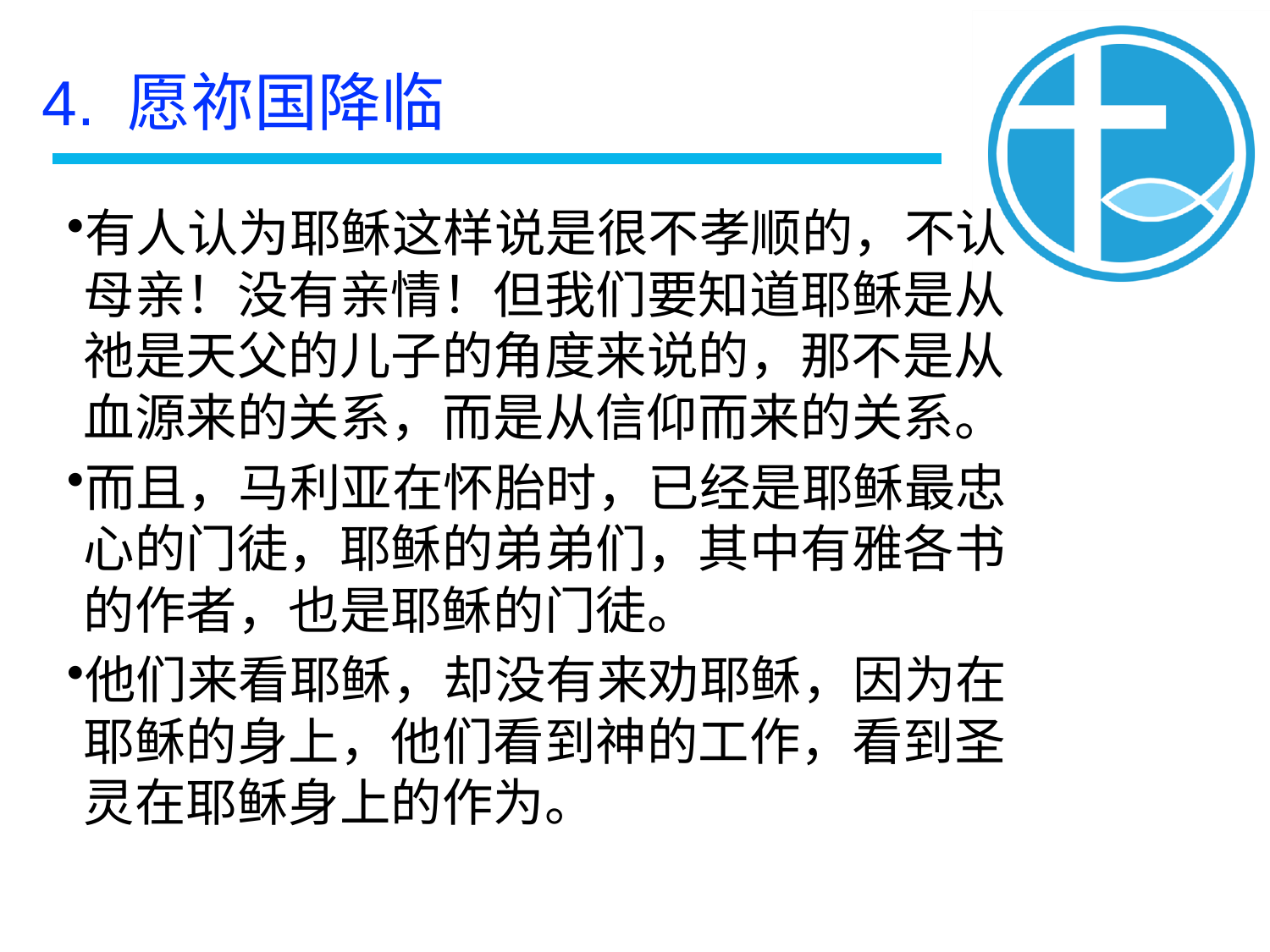

4. 愿祢国降临
有人认为耶稣这样说是很不孝顺的，不认母亲！没有亲情！但我们要知道耶稣是从祂是天父的儿子的角度来说的，那不是从血源来的关系，而是从信仰而来的关系。
而且，马利亚在怀胎时，已经是耶稣最忠心的门徒，耶稣的弟弟们，其中有雅各书的作者，也是耶稣的门徒。
他们来看耶稣，却没有来劝耶稣，因为在耶稣的身上，他们看到神的工作，看到圣灵在耶稣身上的作为。